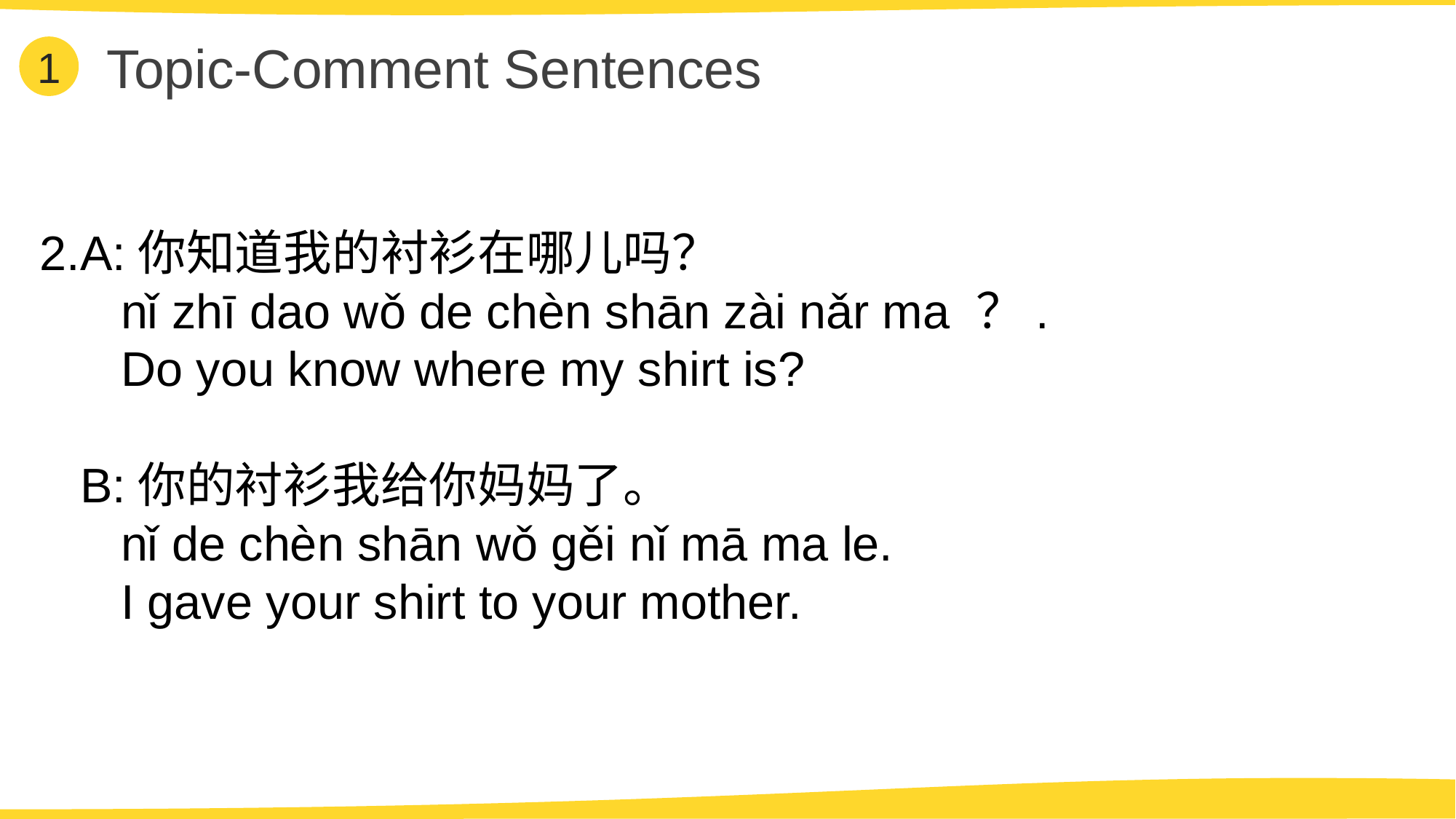

Topic-Comment Sentences
1
2.A:你知道我的衬衫在哪儿吗？
      nǐ zhī dao wǒ de chèn shān zài nǎr ma ？.
      Do you know where my shirt is?

   B:你的衬衫我给你妈妈了。
      nǐ de chèn shān wǒ gěi nǐ mā ma le.
      I gave your shirt to your mother.